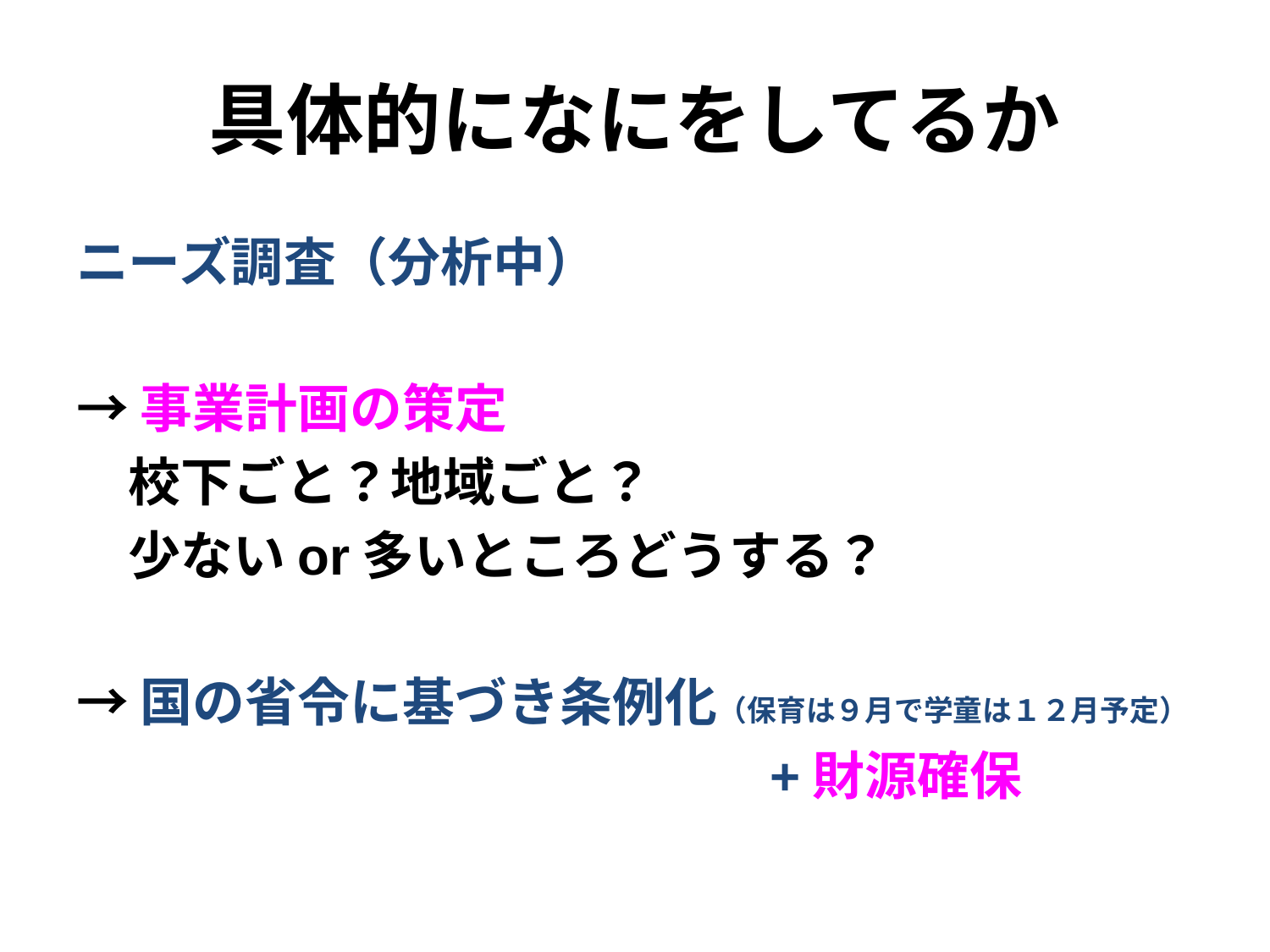

# 具体的になにをしてるか
ニーズ調査（分析中）

→事業計画の策定
　校下ごと？地域ごと？
　少ないor多いところどうする？

→国の省令に基づき条例化（保育は９月で学童は１２月予定）
　　　　　　　　　　　　　+財源確保